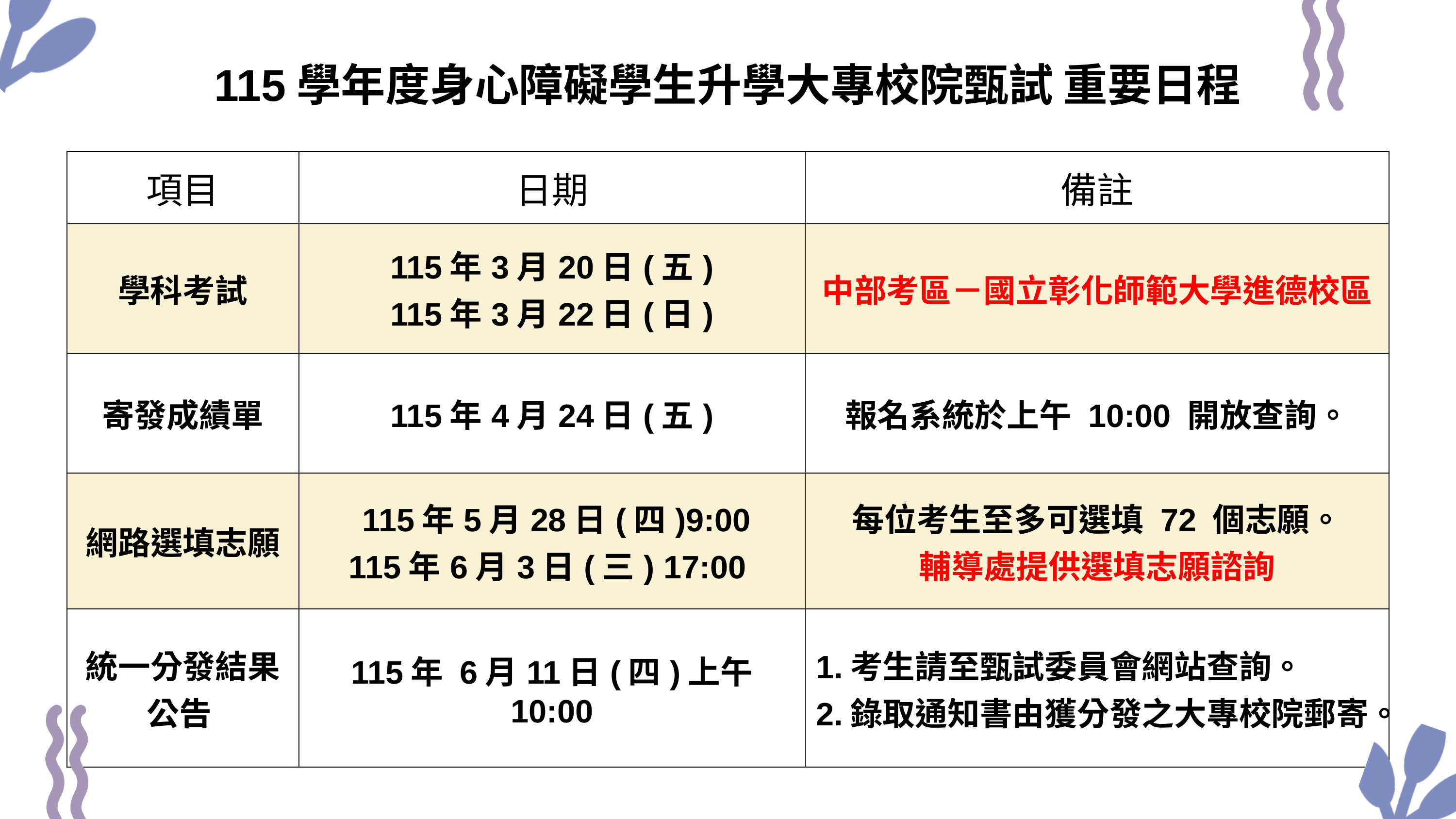

115學年度身心障礙學生升學大專校院甄試 重要日程
| 項目 | 日期 | 備註 |
| --- | --- | --- |
| 學科考試 | 115年3月20日(五) 115年3月22日(日) | 中部考區－國立彰化師範大學進德校區 |
| 寄發成績單 | 115年4月24日(五) | 報名系統於上午 10:00 開放查詢。 |
| 網路選填志願 | 115年5月28日(四)9:00 115年6月3日(三) 17:00 | 每位考生至多可選填 72 個志願。 輔導處提供選填志願諮詢 |
| 統一分發結果公告 | 115年 6月11日(四)上午 10:00 | 1.考生請至甄試委員會網站查詢。 2.錄取通知書由獲分發之大專校院郵寄。 |